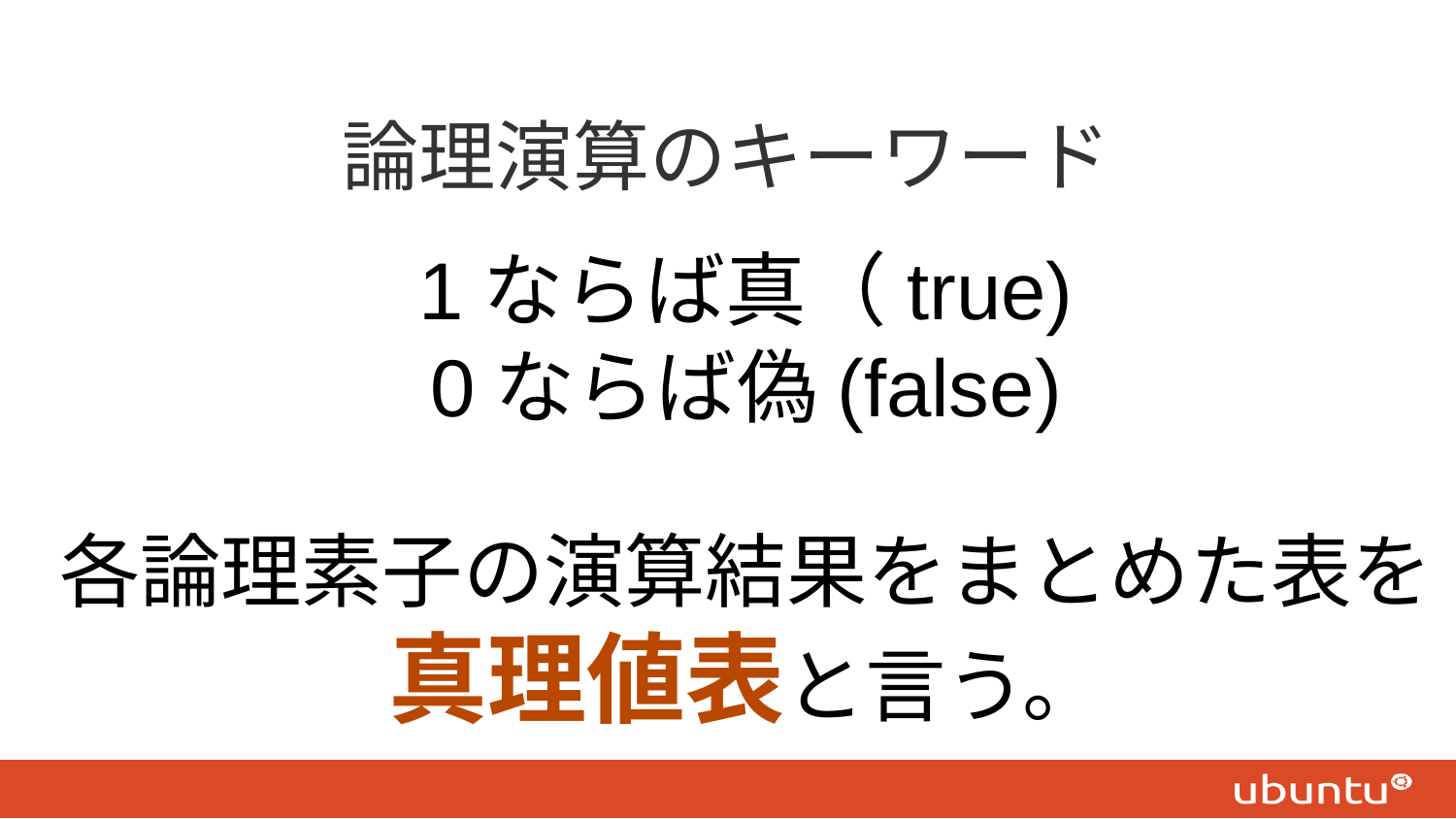

論理演算のキーワード
1ならば真（true)
0ならば偽(false)

各論理素子の演算結果をまとめた表を
真理値表と言う。